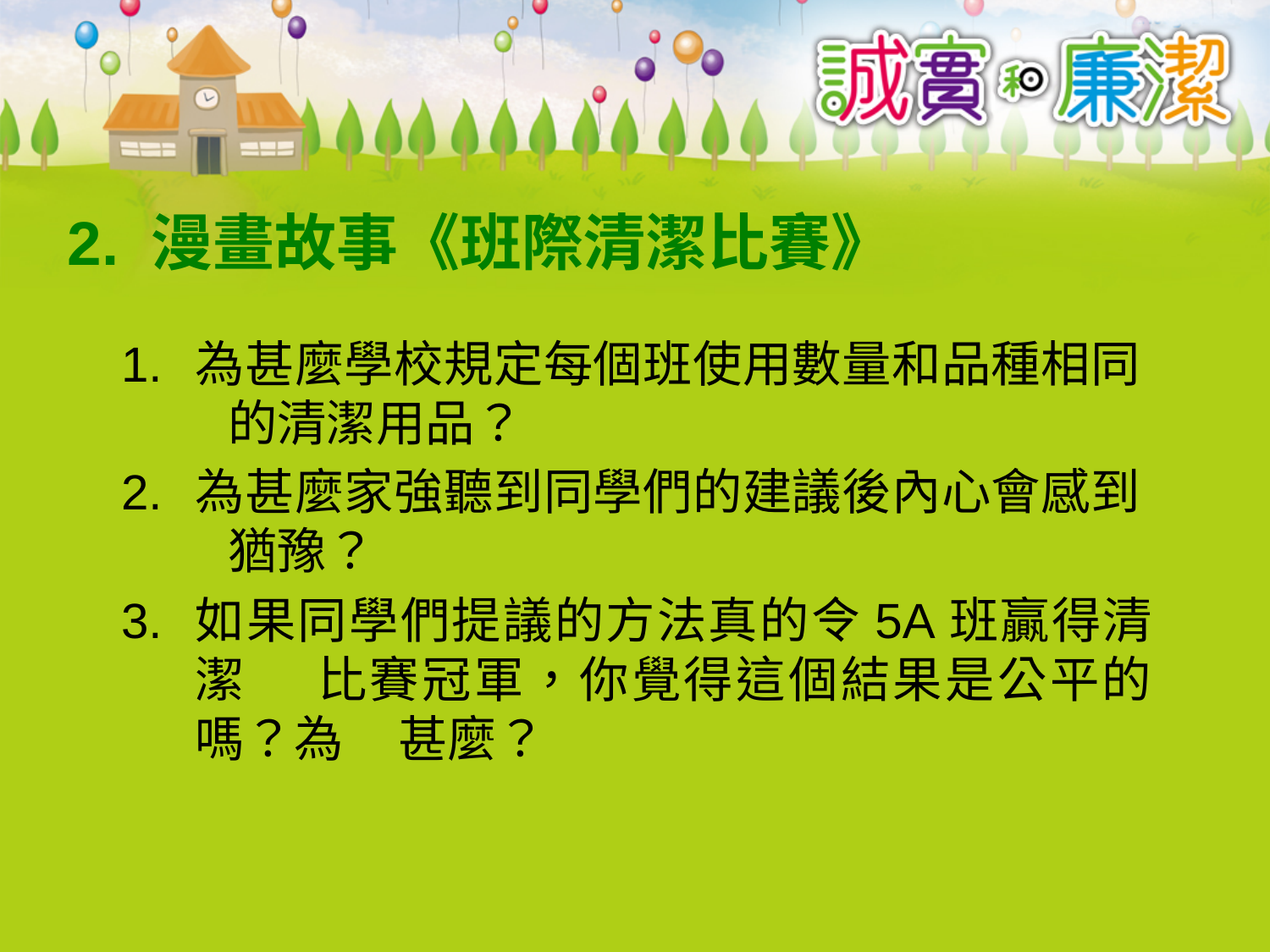

# 2. 漫畫故事《班際清潔比賽》
為甚麼學校規定每個班使用數量和品種相同     的清潔用品？
為甚麼家強聽到同學們的建議後內心會感到     猶豫？
如果同學們提議的方法真的令5A班贏得清潔     比賽冠軍，你覺得這個結果是公平的嗎？為     甚麼？